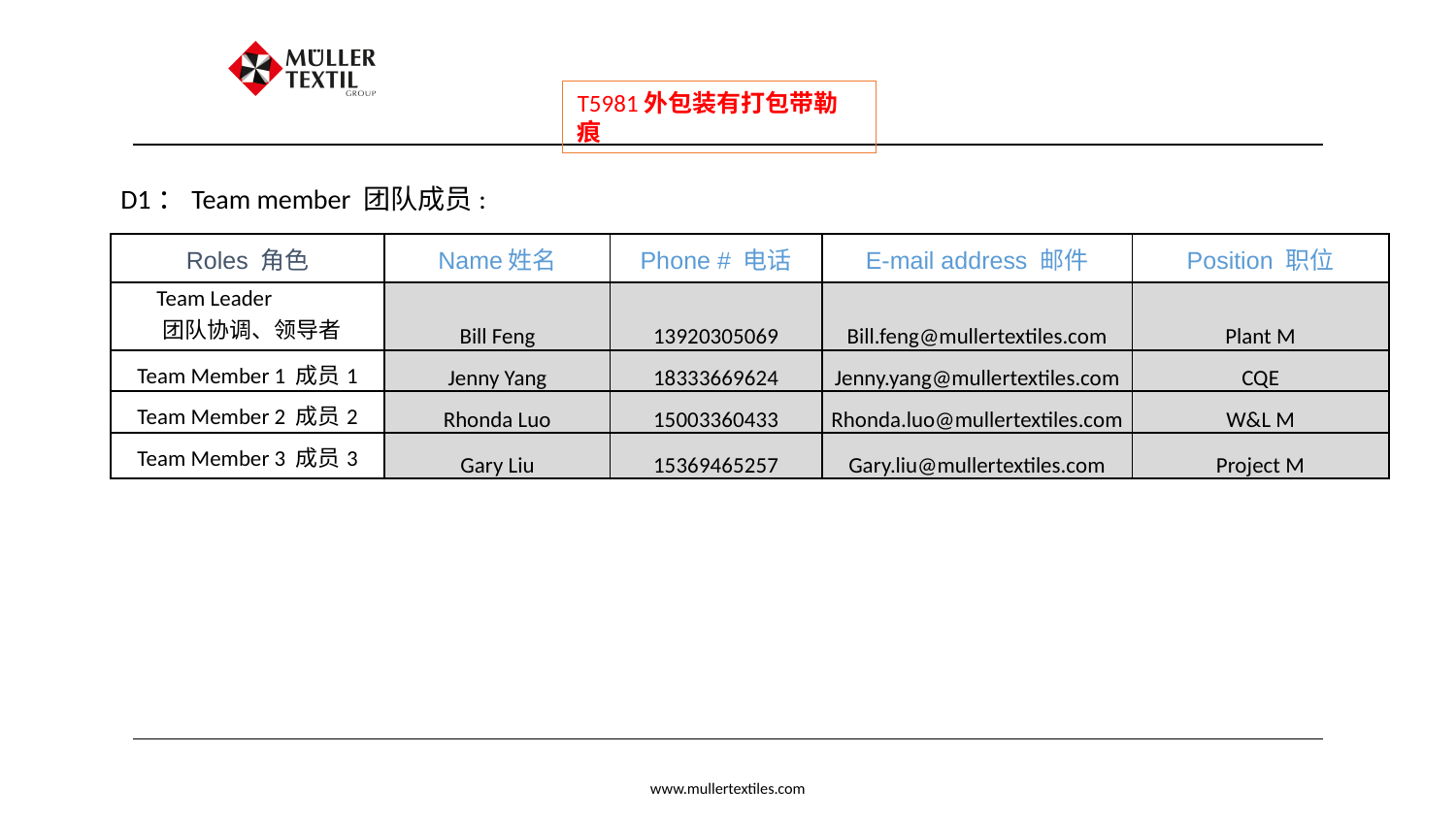

T5981外包装有打包带勒痕
D1：Team member 团队成员:

| Roles 角色 | Name姓名 | Phone # 电话 | E-mail address 邮件 | Position 职位 |
| --- | --- | --- | --- | --- |
| Team Leader 团队协调、领导者 | Bill Feng | 13920305069 | Bill.feng@mullertextiles.com | Plant M |
| Team Member 1 成员1 | Jenny Yang | 18333669624 | Jenny.yang@mullertextiles.com | CQE |
| Team Member 2 成员2 | Rhonda Luo | 15003360433 | Rhonda.luo@mullertextiles.com | W&L M |
| Team Member 3 成员3 | Gary Liu | 15369465257 | Gary.liu@mullertextiles.com | Project M |